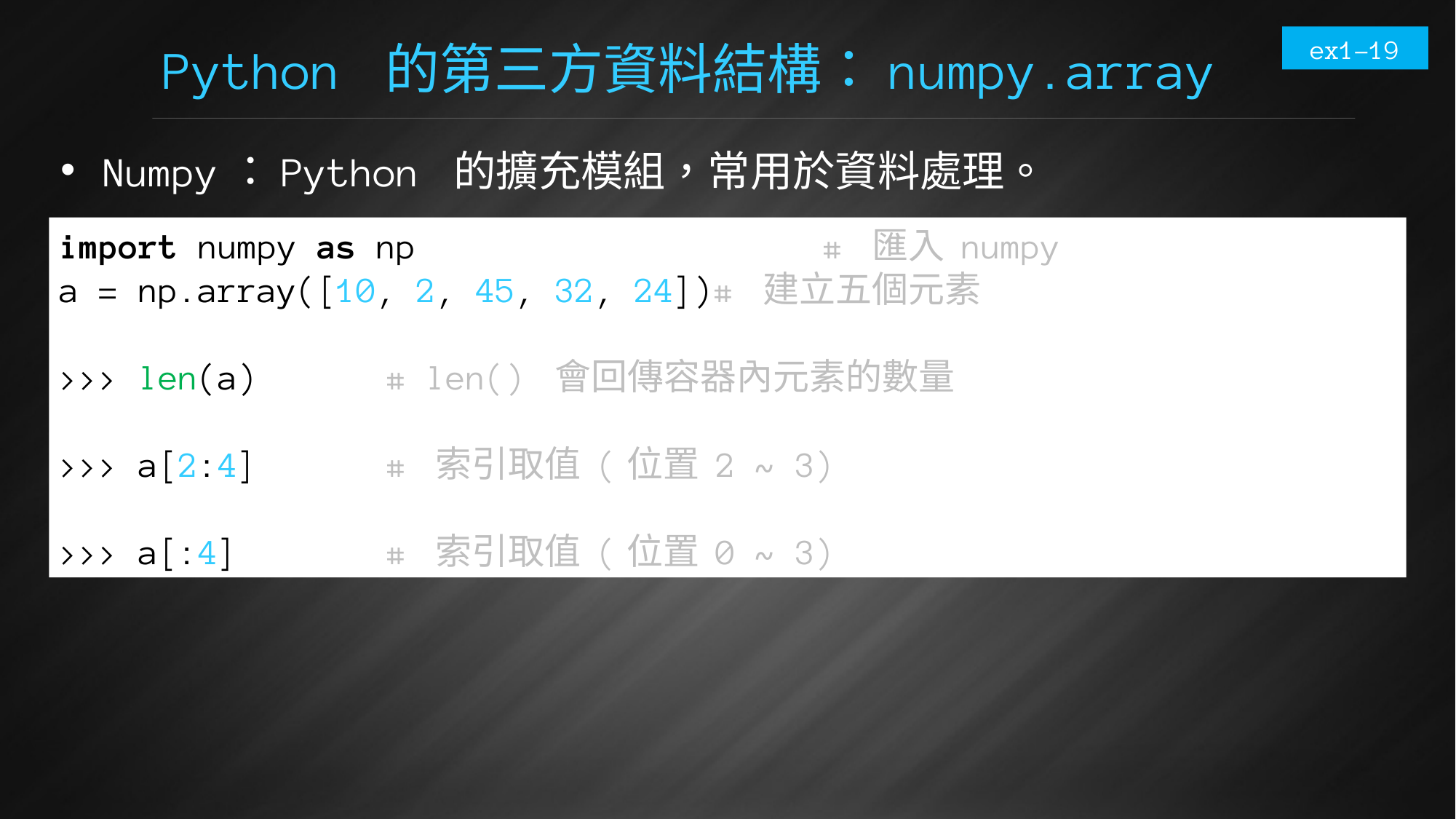

ex1-19
# Python 的第三方資料結構：numpy.array
Numpy：Python 的擴充模組，常用於資料處理。
import numpy as np				# 匯入 numpy
a = np.array([10, 2, 45, 32, 24])	# 建立五個元素

>>> len(a)		# len() 會回傳容器內元素的數量

>>> a[2:4]		# 索引取值 (位置 2 ~ 3)

>>> a[:4]		# 索引取值 (位置 0 ~ 3)